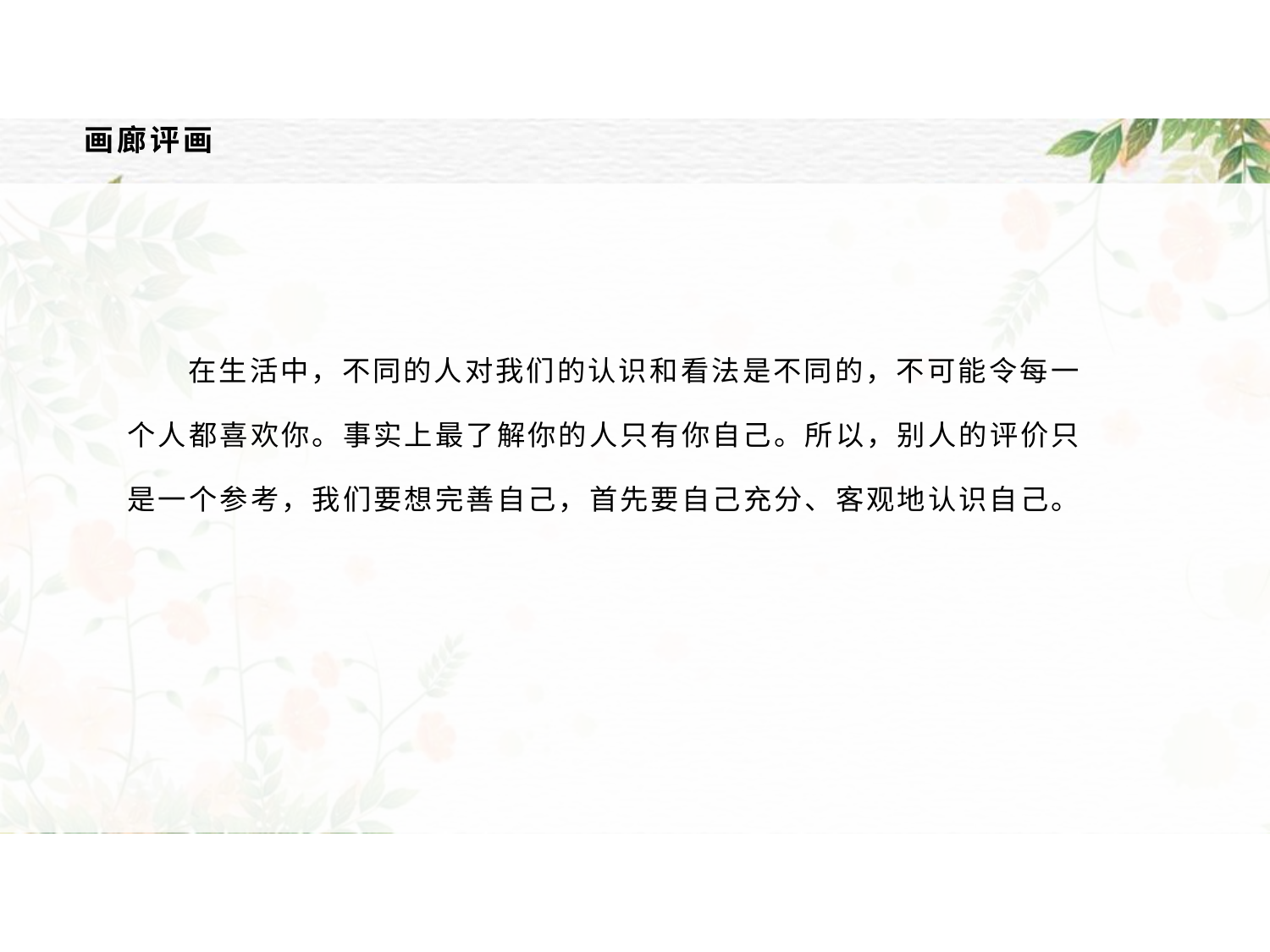

# 画廊评画
      在生活中，不同的人对我们的认识和看法是不同的，不可能令每一个人都喜欢你。事实上最了解你的人只有你自己。所以，别人的评价只是一个参考，我们要想完善自己，首先要自己充分、客观地认识自己。